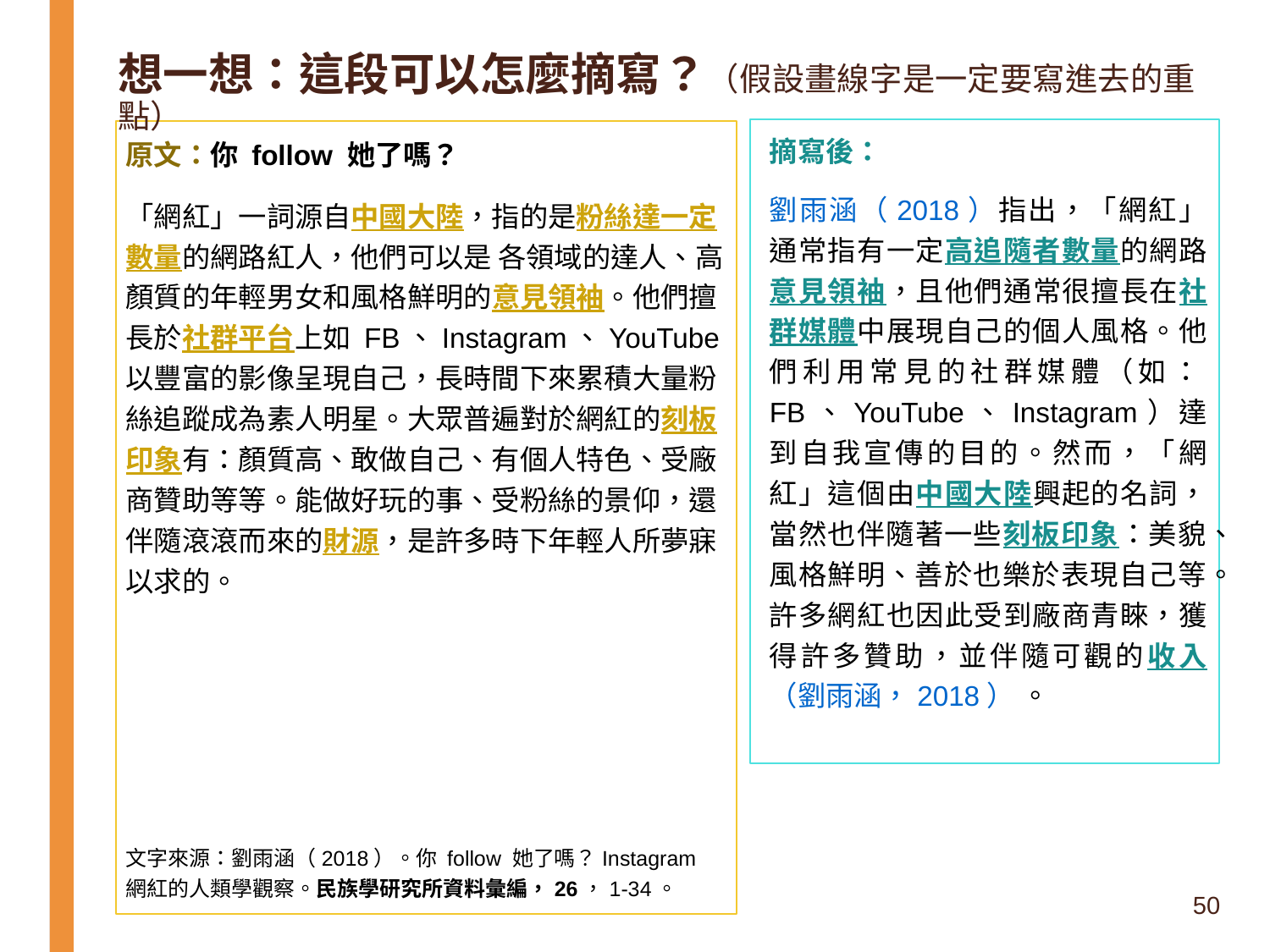

# 想一想：這段可以怎麼摘寫？（假設畫線字是一定要寫進去的重點）

原文：你 follow 她了嗎？
「網紅」一詞源自中國大陸，指的是粉絲達一定數量的網路紅人，他們可以是 各領域的達人、高顏質的年輕男女和風格鮮明的意見領袖。他們擅長於社群平台上如 FB、Instagram、YouTube 以豐富的影像呈現自己，長時間下來累積大量粉絲追蹤成為素人明星。大眾普遍對於網紅的刻板印象有：顏質高、敢做自己、有個人特色、受廠商贊助等等。能做好玩的事、受粉絲的景仰，還伴隨滾滾而來的財源，是許多時下年輕人所夢寐以求的。

文字來源：劉雨涵（2018）。你 follow 她了嗎？Instagram 網紅的人類學觀察。民族學研究所資料彙編，26，1-34。
摘寫後：
劉雨涵（2018）指出，「網紅」通常指有一定高追隨者數量的網路意見領袖，且他們通常很擅長在社群媒體中展現自己的個人風格。他們利用常見的社群媒體（如：FB、YouTube、Instagram）達到自我宣傳的目的。然而，「網紅」這個由中國大陸興起的名詞，當然也伴隨著一些刻板印象：美貌、風格鮮明、善於也樂於表現自己等。許多網紅也因此受到廠商青睞，獲得許多贊助，並伴隨可觀的收入（劉雨涵，2018） 。
50